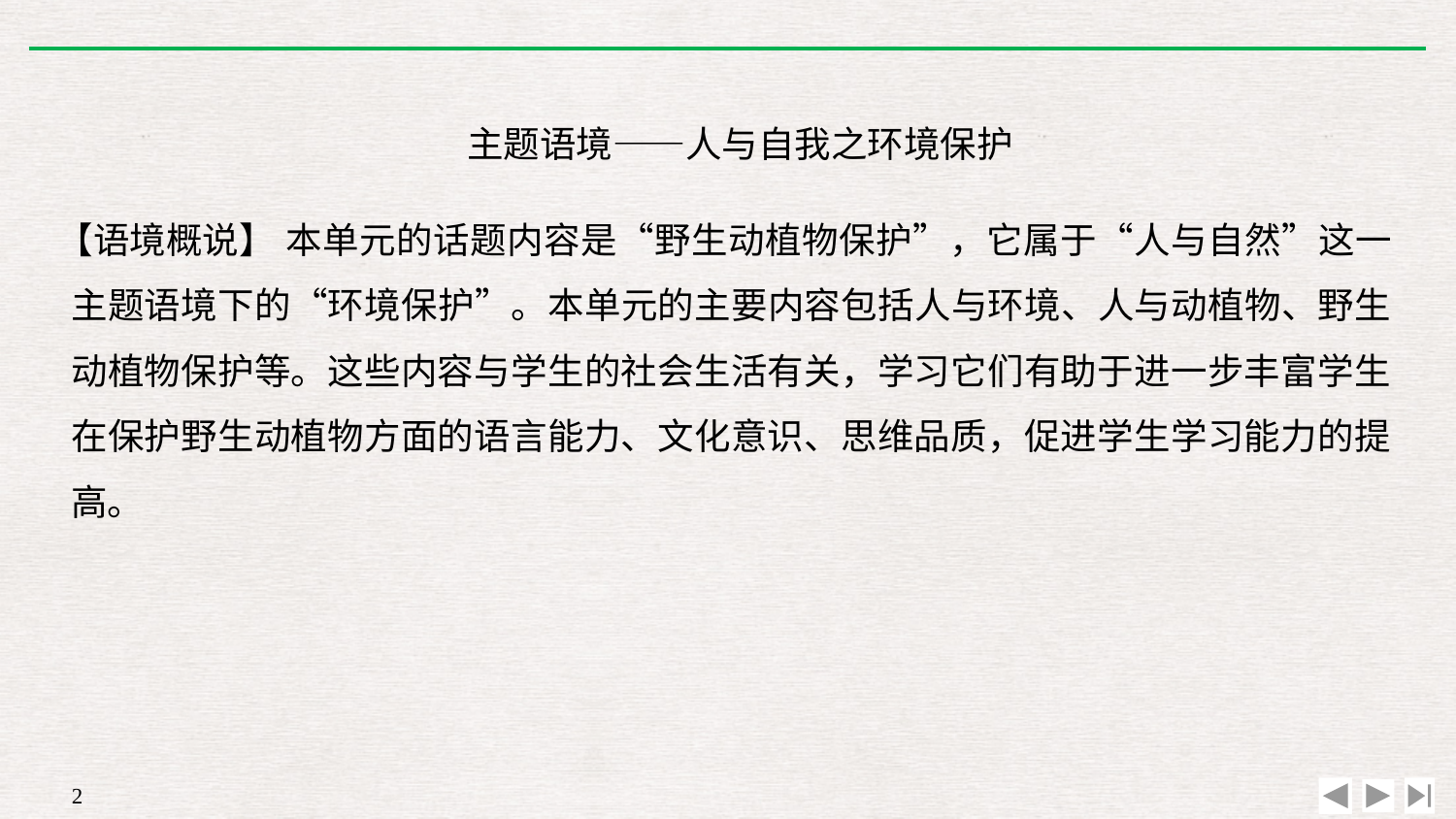

主题语境——人与自我之环境保护
本单元的话题内容是“野生动植物保护”，它属于“人与自然”这一主题语境下的“环境保护”。本单元的主要内容包括人与环境、人与动植物、野生动植物保护等。这些内容与学生的社会生活有关，学习它们有助于进一步丰富学生在保护野生动植物方面的语言能力、文化意识、思维品质，促进学生学习能力的提高。
【语境概说】